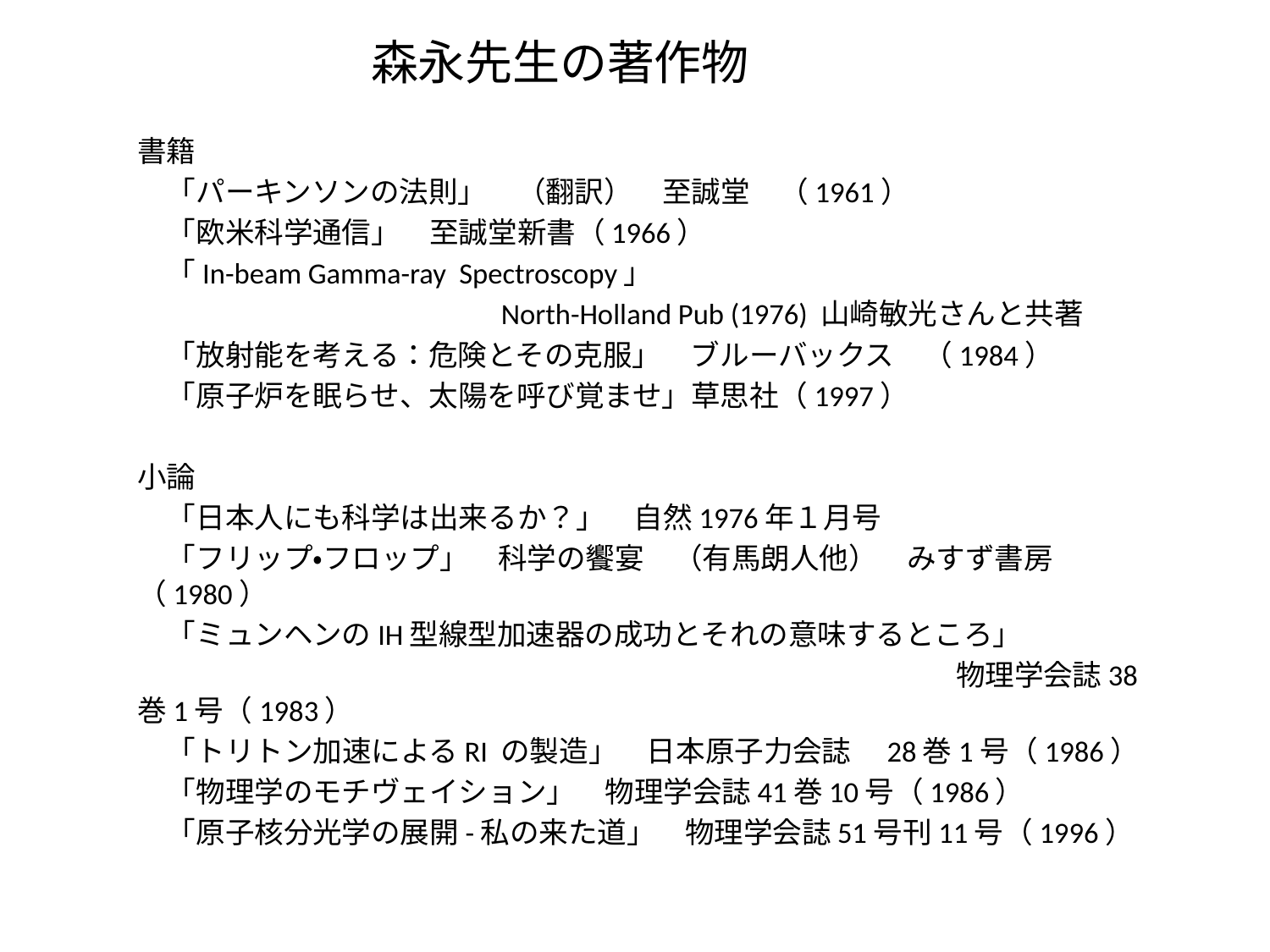

# 森永先生の著作物
書籍
　「パーキンソンの法則」　（翻訳）　至誠堂　（1961）
　「欧米科学通信」　至誠堂新書（1966）
　「In-beam Gamma-ray  Spectroscopy」
　　　　　　　　　　　　 North-Holland Pub (1976) 山崎敏光さんと共著
　「放射能を考える：危険とその克服」　ブルーバックス　（1984）
　「原子炉を眠らせ、太陽を呼び覚ませ」草思社（1997）

小論
　「日本人にも科学は出来るか？」　自然1976年１月号
　「フリップ・フロップ」　科学の饗宴　（有馬朗人他）　みすず書房　（1980）
　「ミュンヘンのIH型線型加速器の成功とそれの意味するところ」
　　　　　　　　　　　　　　　　　　　　　　　　　　　　物理学会誌38巻1号（1983）
　「トリトン加速によるRI の製造」　日本原子力会誌　28巻1号（1986）
　「物理学のモチヴェイション」　物理学会誌41巻10号（1986）
　「原子核分光学の展開-私の来た道」　物理学会誌51号刊11号（1996）